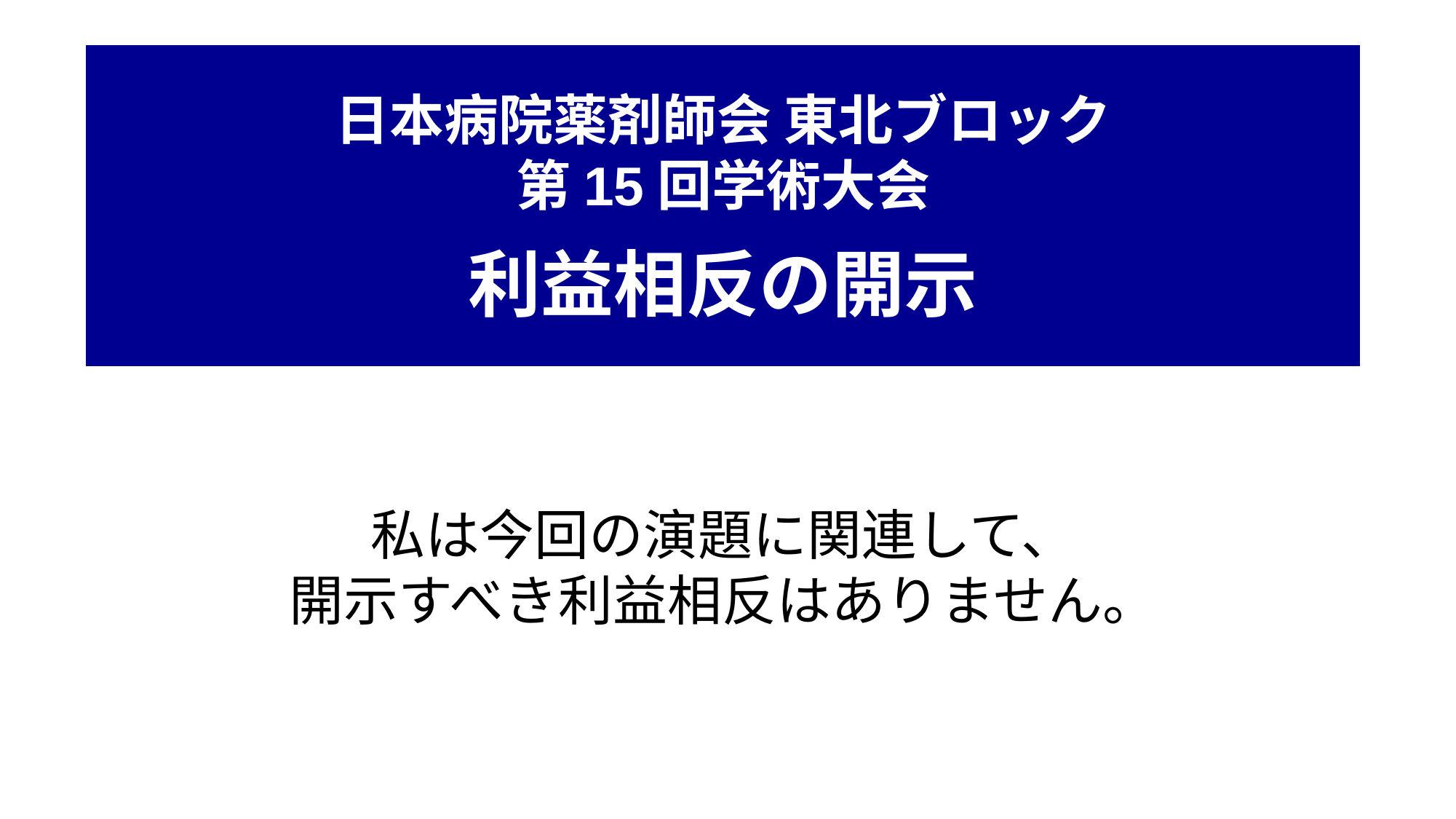

日本病院薬剤師会 東北ブロック
第15回学術大会

利益相反の開示
私は今回の演題に関連して、
開示すべき利益相反はありません。